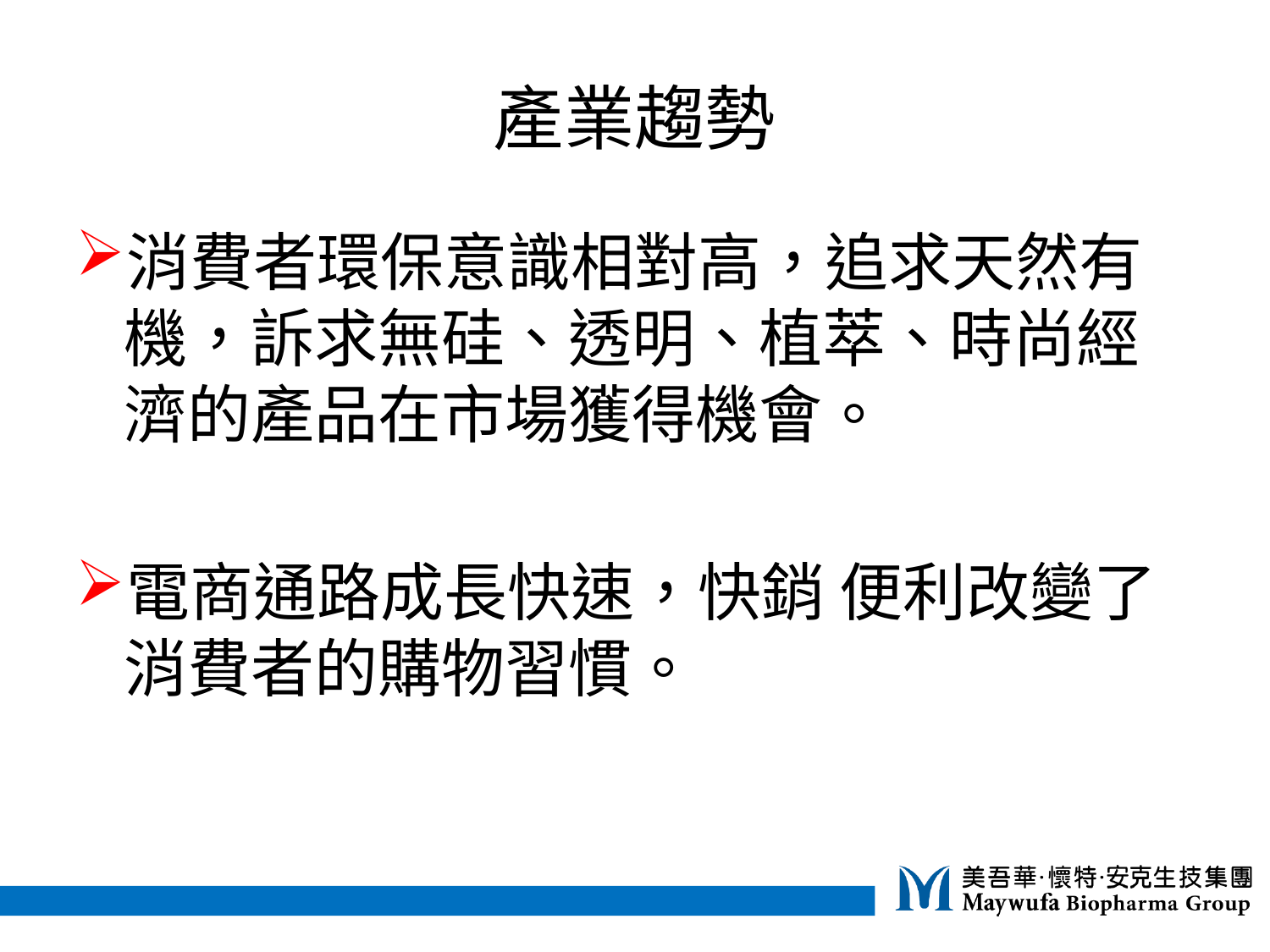

# 產業趨勢
消費者環保意識相對高，追求天然有機，訴求無硅、透明、植萃、時尚經濟的產品在市場獲得機會。

電商通路成長快速，快銷 便利改變了消費者的購物習慣。